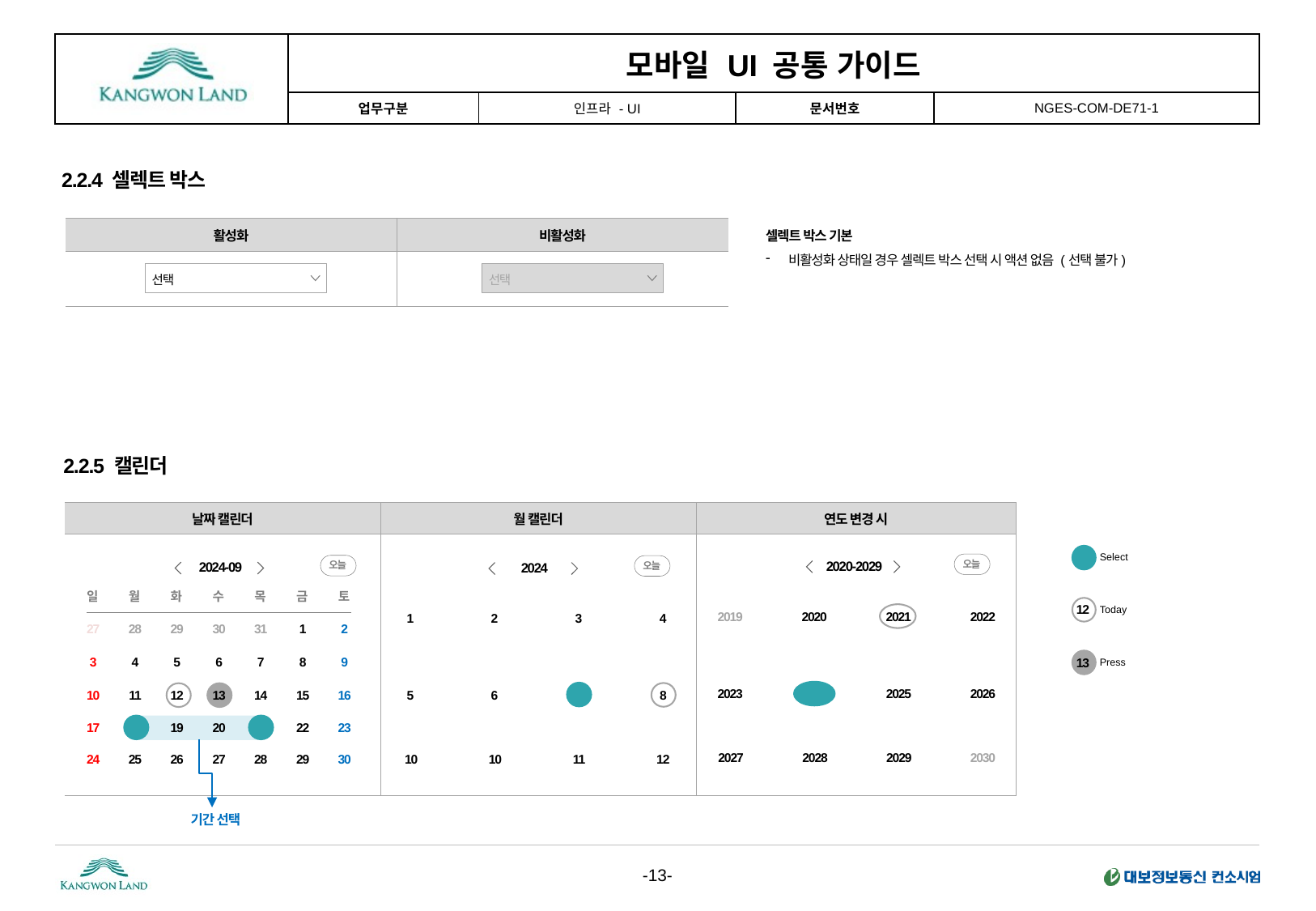

2.2.4 셀렉트 박스
셀렉트 박스 기본
비활성화 상태일 경우 셀렉트 박스 선택 시 액션 없음 (선택 불가)

| 활성화 | 비활성화 |
| --- | --- |
|  |  |
선택

선택

2.2.5 캘린더
| 날짜 캘린더 | 월 캘린더 | 연도 변경 시 |
| --- | --- | --- |
|  |  |  |
Select

18

오늘

2020-2029

2019
2020
2021
2022

2023
2024
2025
2026
9
2028
2029
2030
2027

오늘

2024-09
일
월
화
수
목
금
토
27
28
29
30
31
1
2
3
4
5
6
7
8
9

10
11
12
13
14
15
16

17
18
19
20
21
22
23
24
25
26
27
28
29
30

오늘

2024
Today

12
1
2
3
4
Press

13

5
6
7
8
9
10
11
12
10
기간 선택